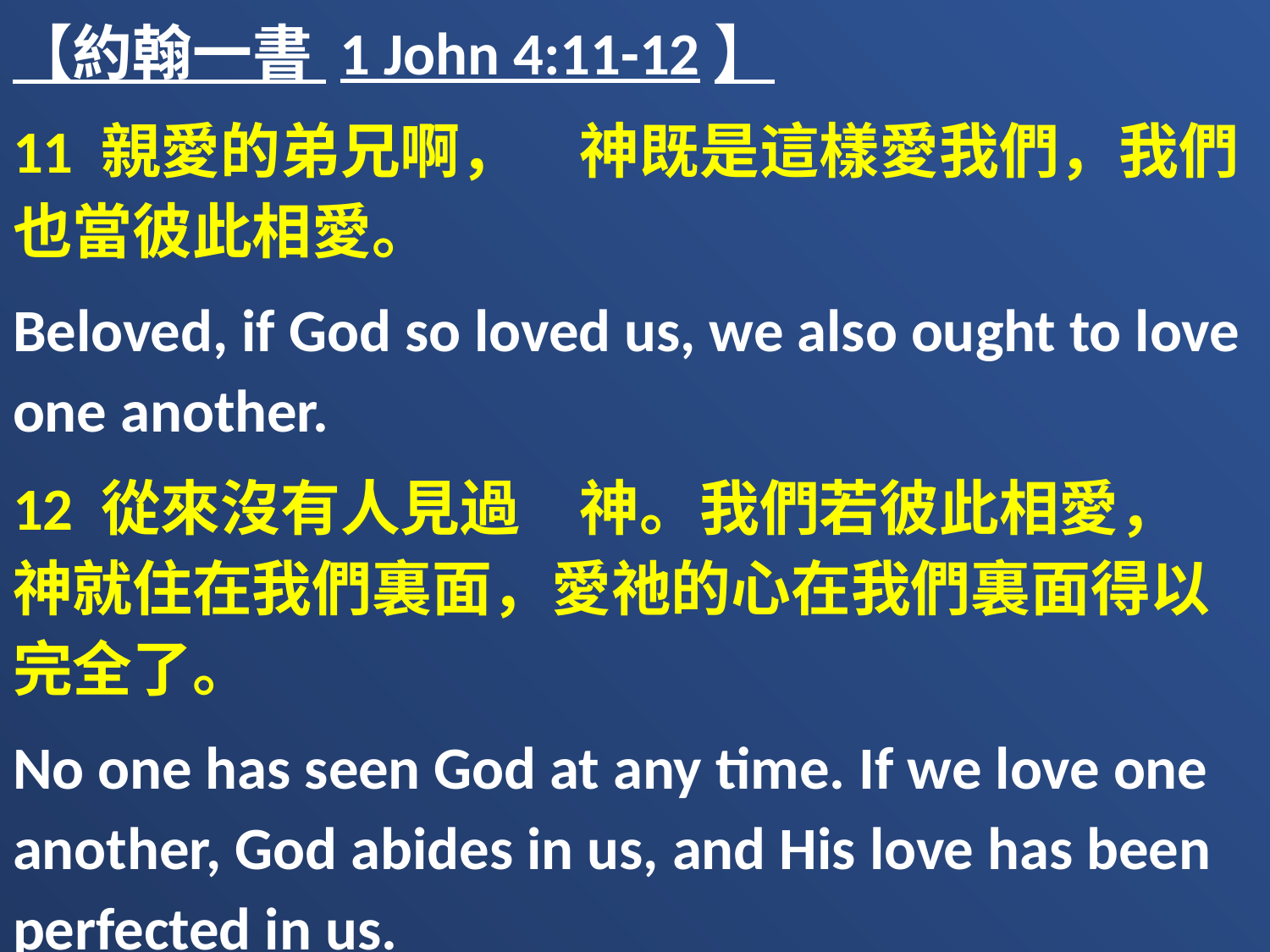

【約翰一書 1 John 4:11-12】
11 親愛的弟兄啊，　神既是這樣愛我們，我們也當彼此相愛。
Beloved, if God so loved us, we also ought to love one another.
12 從來沒有人見過　神。我們若彼此相愛，　神就住在我們裏面，愛祂的心在我們裏面得以完全了。
No one has seen God at any time. If we love one another, God abides in us, and His love has been perfected in us.